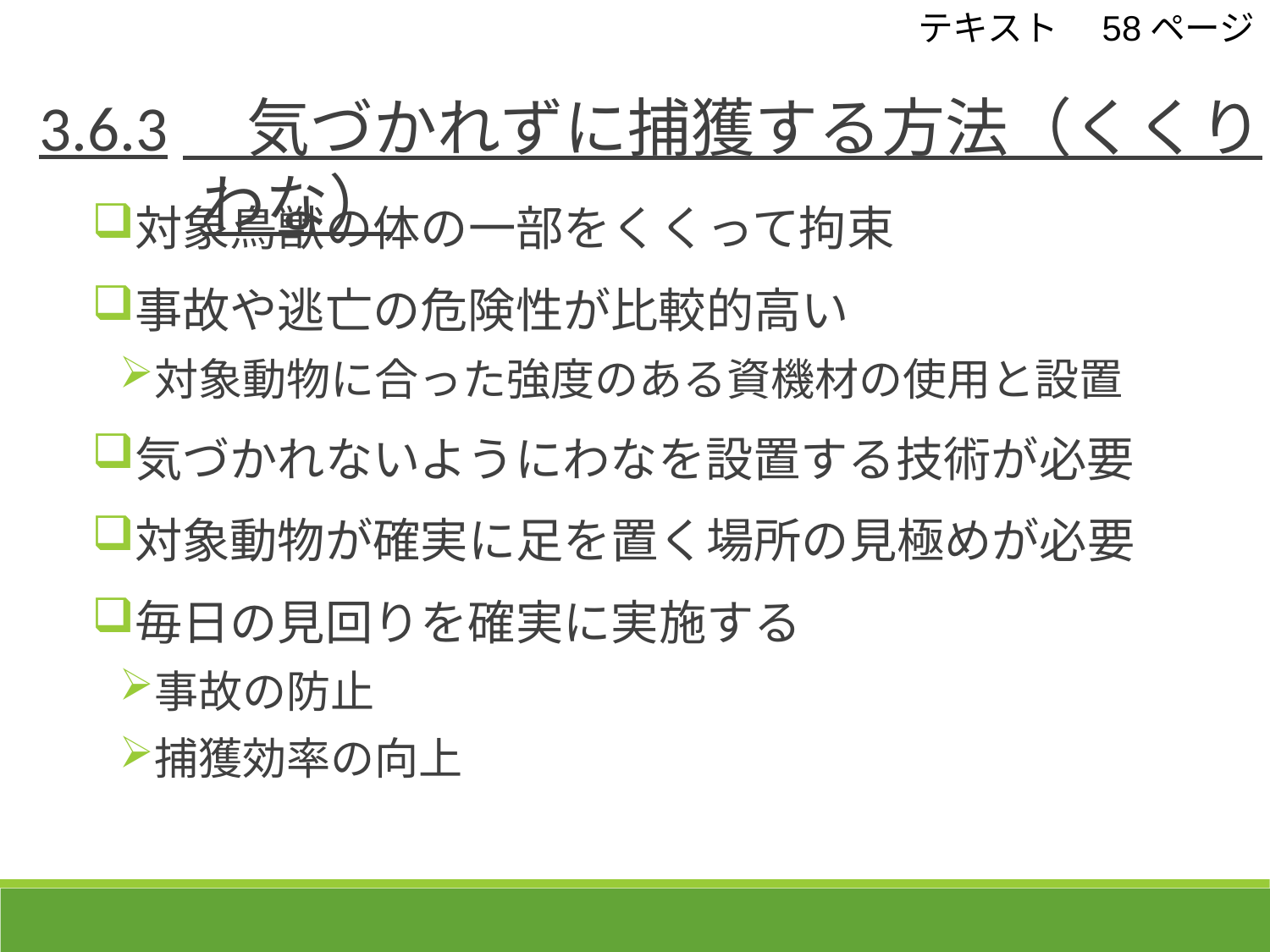

テキスト　58ページ
3.6.3　気づかれずに捕獲する方法（くくりわな）
対象鳥獣の体の一部をくくって拘束
事故や逃亡の危険性が比較的高い
対象動物に合った強度のある資機材の使用と設置
気づかれないようにわなを設置する技術が必要
対象動物が確実に足を置く場所の見極めが必要
毎日の見回りを確実に実施する
事故の防止
捕獲効率の向上